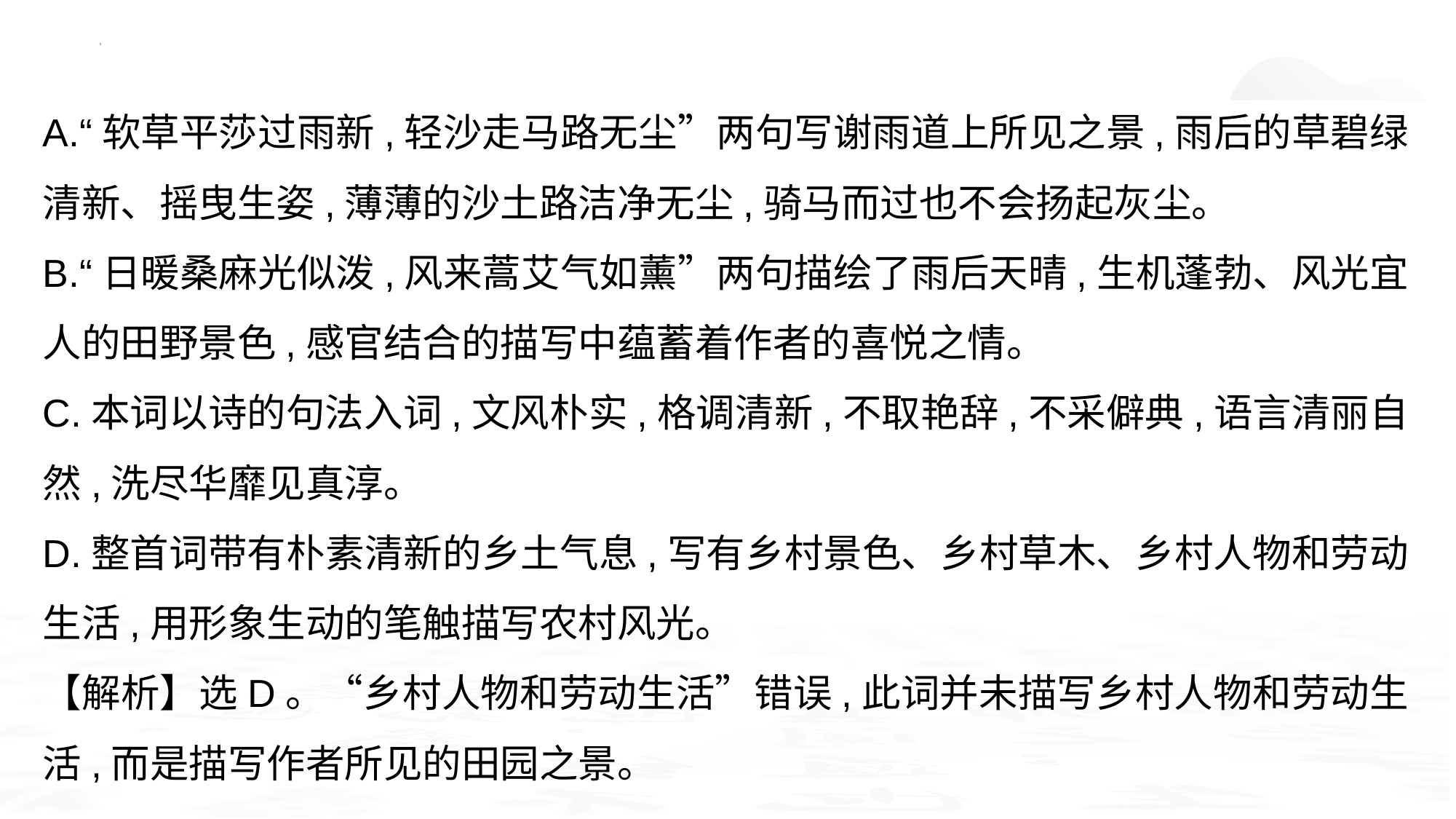

A.“软草平莎过雨新,轻沙走马路无尘”两句写谢雨道上所见之景,雨后的草碧绿清新、摇曳生姿,薄薄的沙土路洁净无尘,骑马而过也不会扬起灰尘。
B.“日暖桑麻光似泼,风来蒿艾气如薰”两句描绘了雨后天晴,生机蓬勃、风光宜人的田野景色,感官结合的描写中蕴蓄着作者的喜悦之情。
C.本词以诗的句法入词,文风朴实,格调清新,不取艳辞,不采僻典,语言清丽自然,洗尽华靡见真淳。
D.整首词带有朴素清新的乡土气息,写有乡村景色、乡村草木、乡村人物和劳动生活,用形象生动的笔触描写农村风光。
【解析】选D。“乡村人物和劳动生活”错误,此词并未描写乡村人物和劳动生活,而是描写作者所见的田园之景。